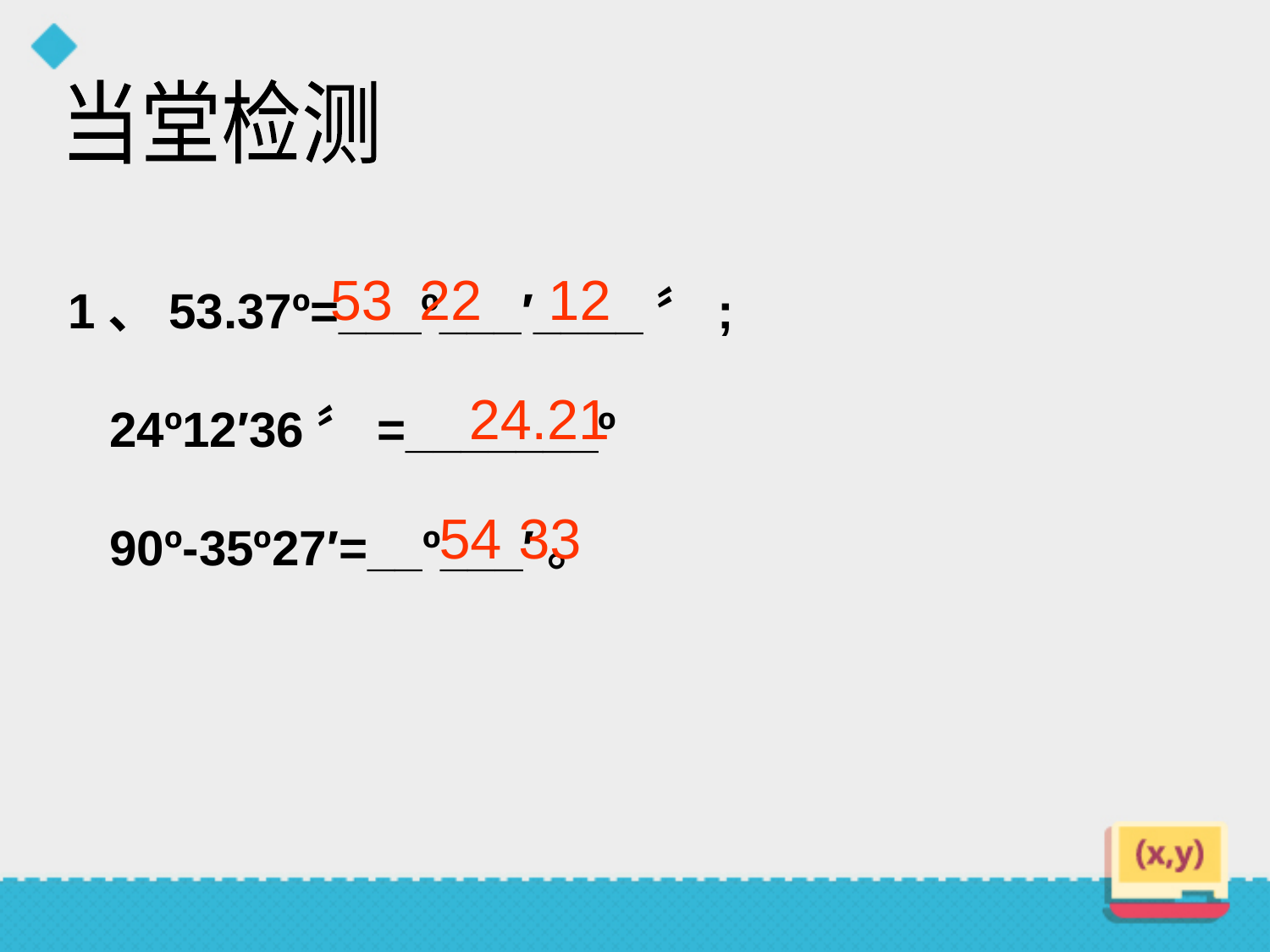

当堂检测

1、53.37º=___º___′____〞;

   24º12′36〞=_______º

   90º-35º27′=__º___′。
53
22
12
24.21
54
33